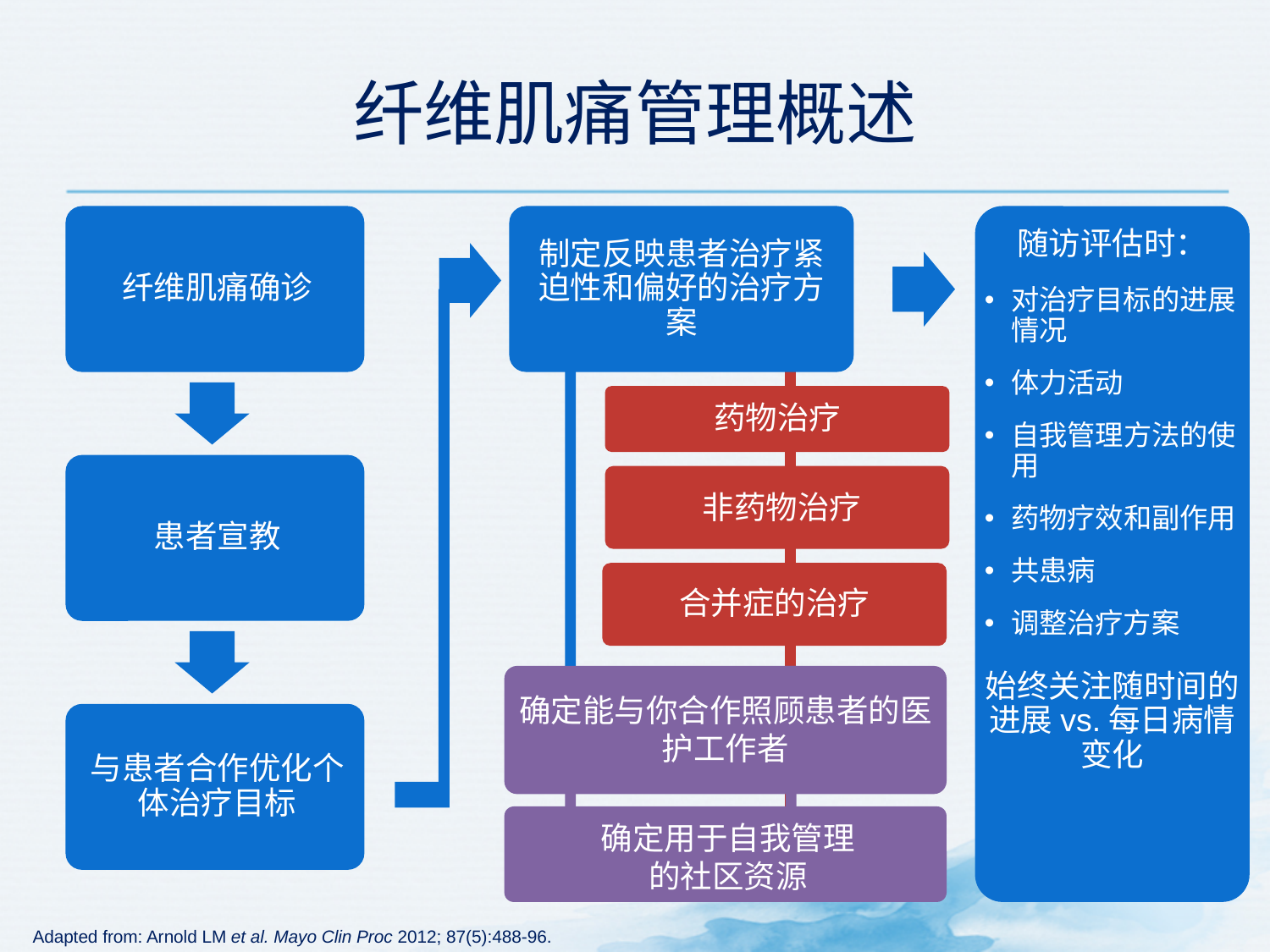

# 纤维肌痛管理概述
纤维肌痛确诊

患者宣教

与患者合作优化个体治疗目标

制定反映患者治疗紧迫性和偏好的治疗方案
随访评估时：
对治疗目标的进展情况
体力活动
自我管理方法的使用
药物疗效和副作用
共患病
调整治疗方案

始终关注随时间的进展vs.每日病情变化

药物治疗

非药物治疗

合并症的治疗

确定能与你合作照顾患者的医护工作者

确定用于自我管理
的社区资源
Adapted from: Arnold LM et al. Mayo Clin Proc 2012; 87(5):488-96.